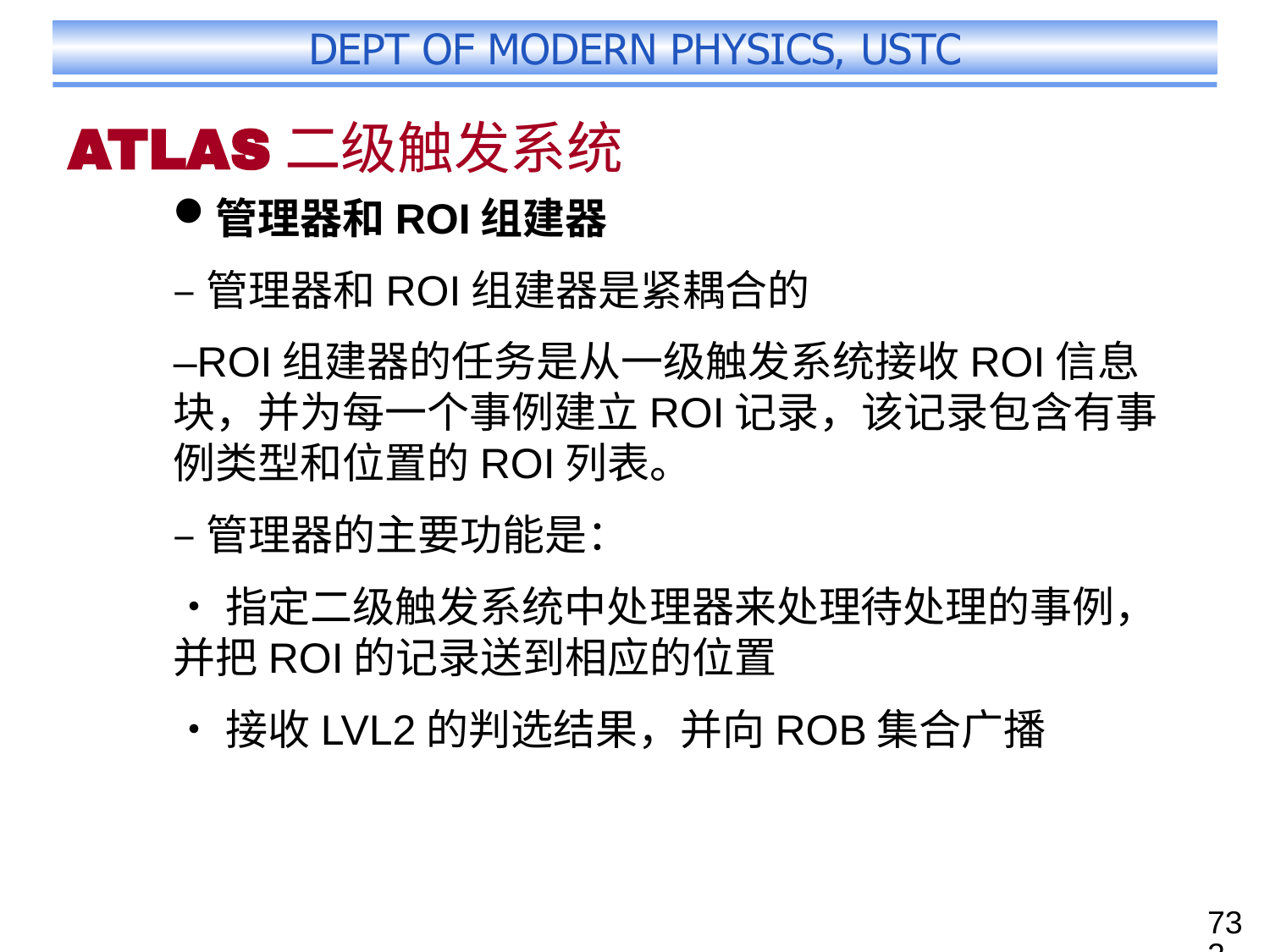

# ATLAS二级触发系统
管理器和ROI组建器
–管理器和ROI组建器是紧耦合的
–ROI组建器的任务是从一级触发系统接收ROI信息块，并为每一个事例建立ROI记录，该记录包含有事例类型和位置的ROI列表。
–管理器的主要功能是：
•指定二级触发系统中处理器来处理待处理的事例，并把ROI的记录送到相应的位置
•接收LVL2的判选结果，并向ROB集合广播
732